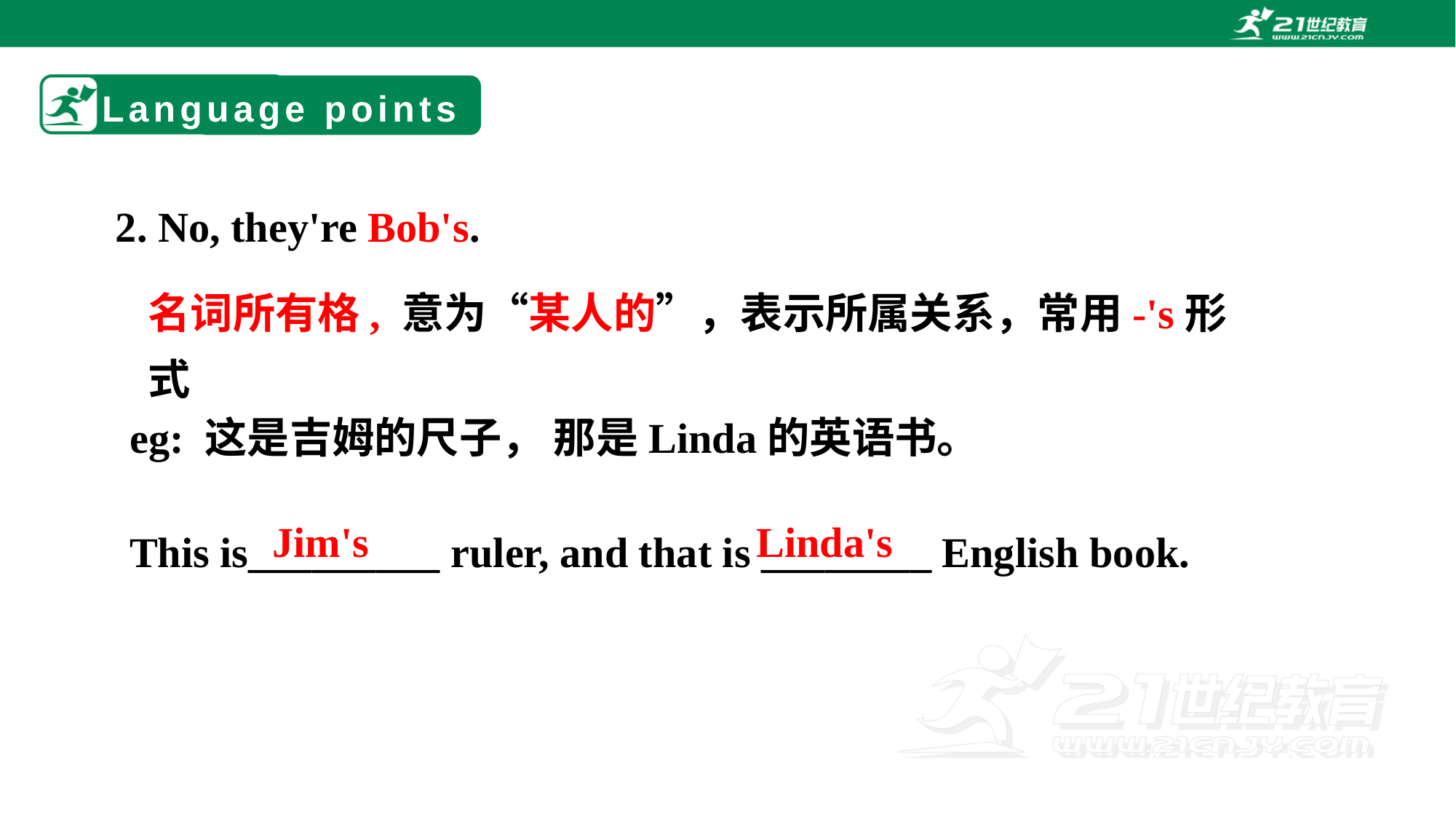

# Language points
2. No, they're Bob's.
名词所有格, 意为“某人的”，表示所属关系，常用-'s形式
eg: 这是吉姆的尺子， 那是Linda的英语书。
Jim's
Linda's
This is_________ ruler, and that is ________ English book.